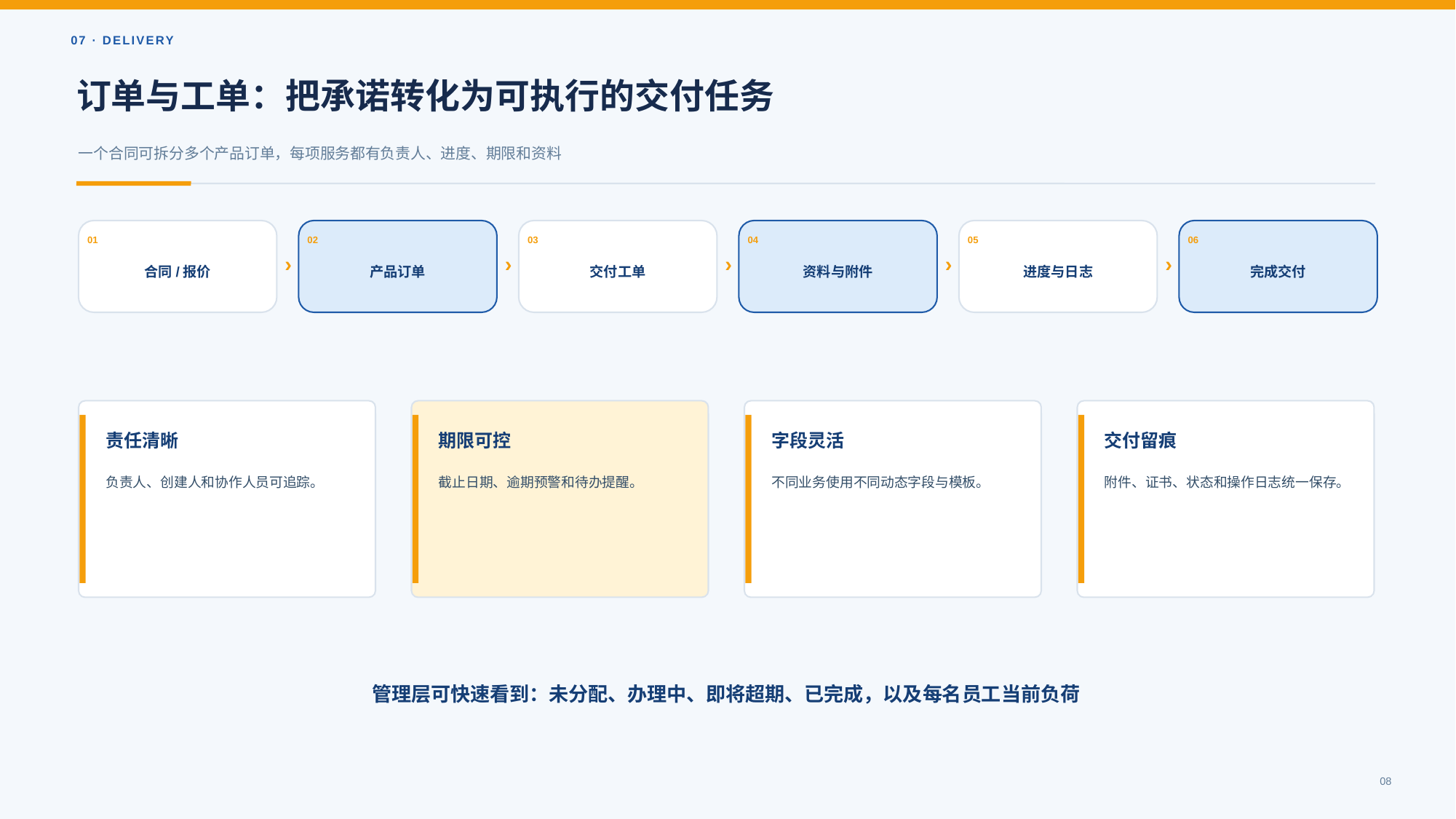

07 · DELIVERY
订单与工单：把承诺转化为可执行的交付任务
一个合同可拆分多个产品订单，每项服务都有负责人、进度、期限和资料

01
02
03
04
05
06
›
›
›
›
›
合同/报价
产品订单
交付工单
资料与附件
进度与日志
完成交付

责任清晰
期限可控
字段灵活
交付留痕
负责人、创建人和协作人员可追踪。
截止日期、逾期预警和待办提醒。
不同业务使用不同动态字段与模板。
附件、证书、状态和操作日志统一保存。
管理层可快速看到：未分配、办理中、即将超期、已完成，以及每名员工当前负荷
08